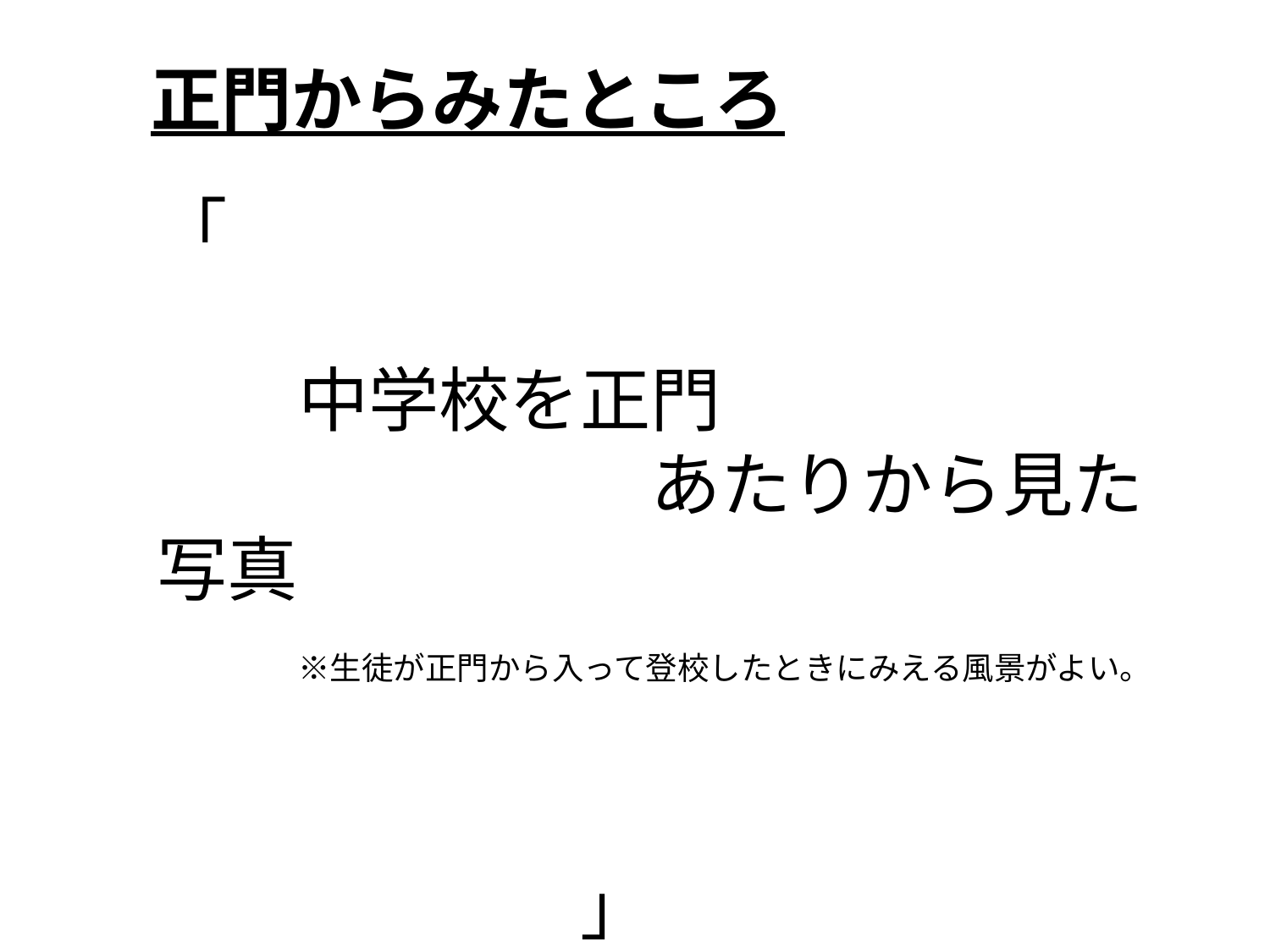

正門からみたところ
「

　　中学校を正門
　　　　　　　あたりから見た写真
　　※生徒が正門から入って登校したときにみえる風景がよい。

　　　　　　　　　　　　　　　　　　　　」